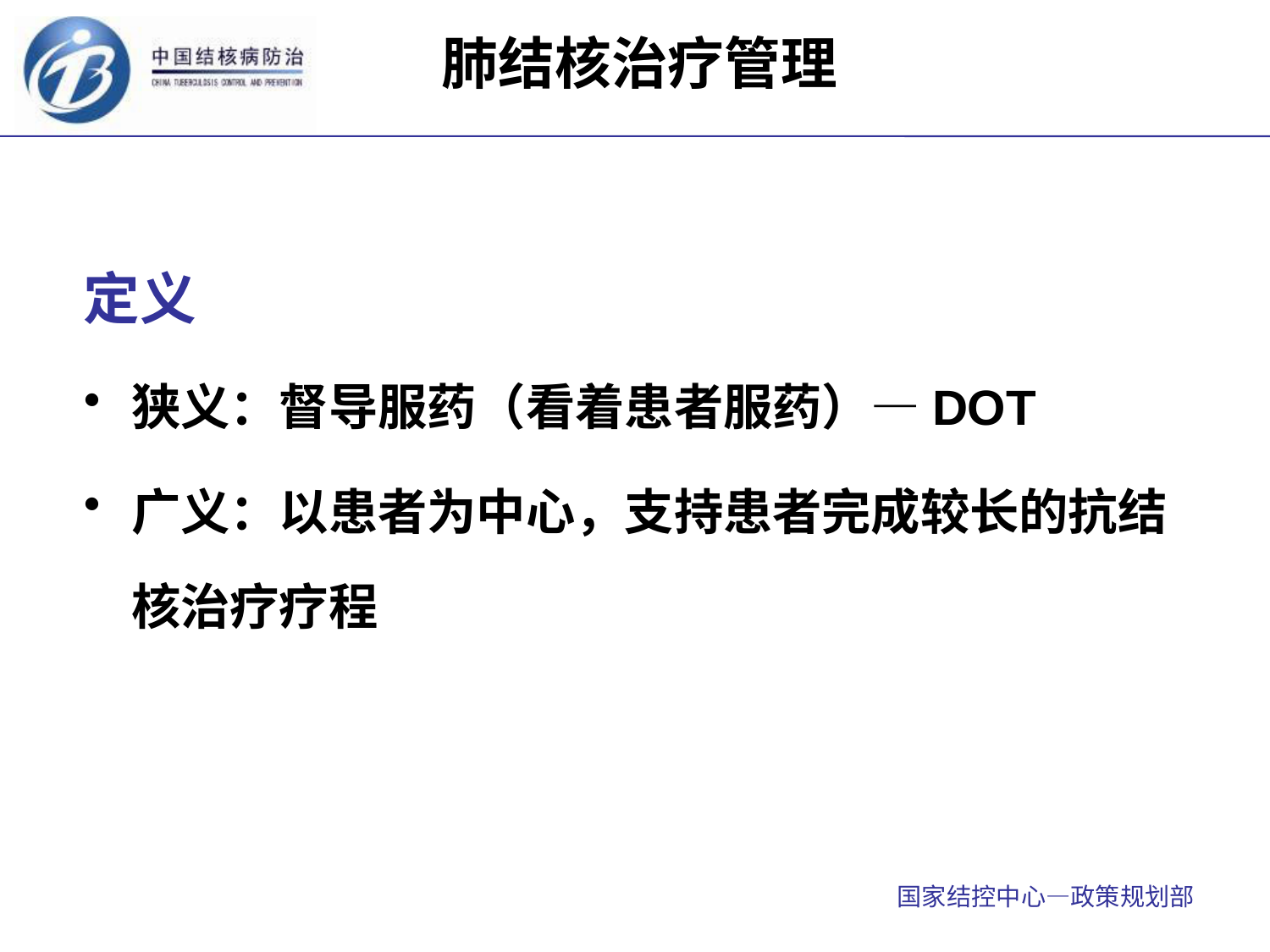

# 肺结核治疗管理
定义
狭义：督导服药（看着患者服药）—DOT
广义：以患者为中心，支持患者完成较长的抗结核治疗疗程